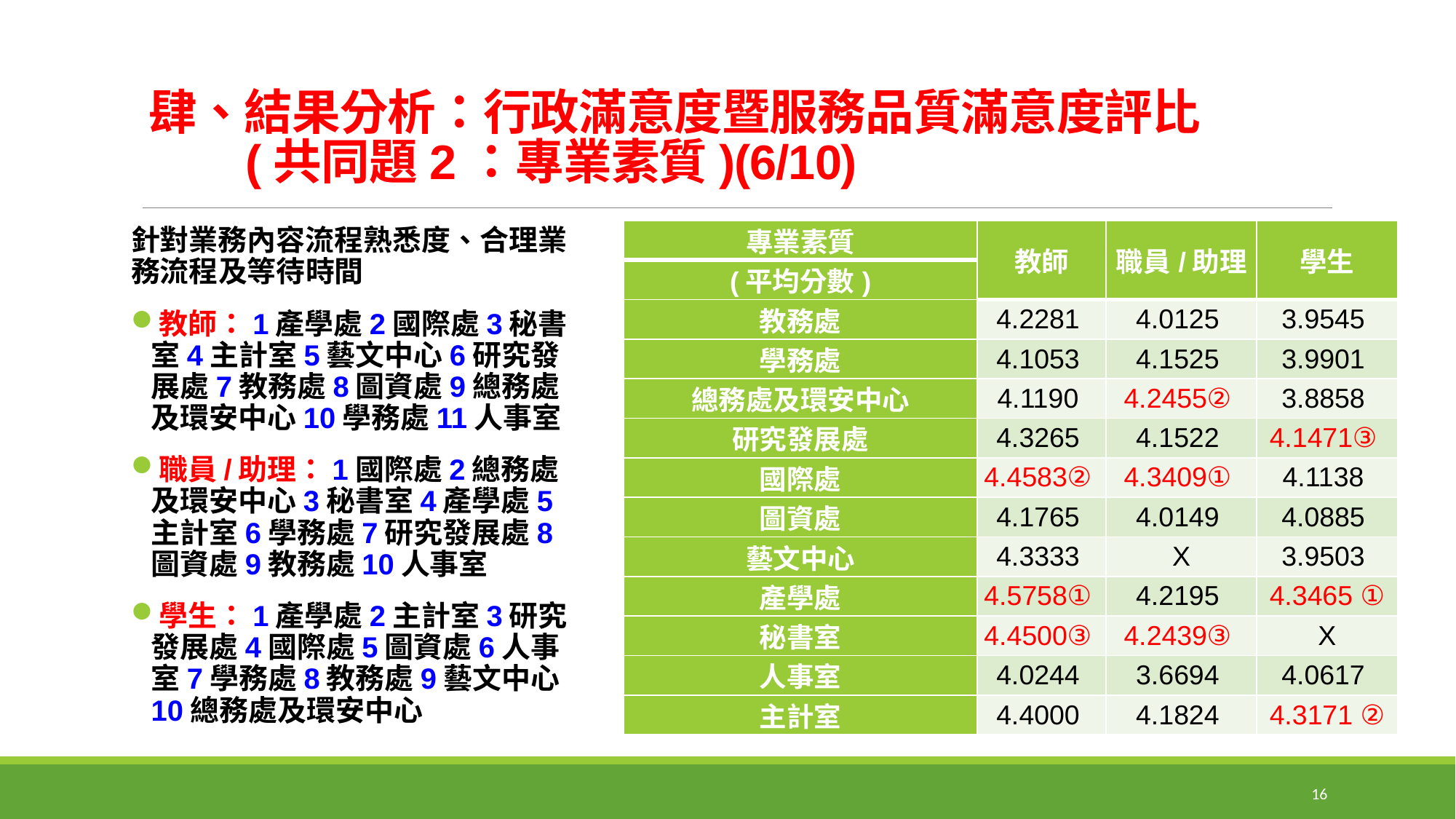

# 肆、結果分析：行政滿意度暨服務品質滿意度評比 (共同題2：專業素質)(6/10)
針對業務內容流程熟悉度、合理業務流程及等待時間
教師：1產學處2國際處3秘書室4主計室5藝文中心6研究發展處7教務處8圖資處9總務處及環安中心10學務處11人事室
職員/助理：1國際處2總務處及環安中心3秘書室4產學處5主計室6學務處7研究發展處8圖資處9教務處10人事室
學生：1產學處2主計室3研究發展處4國際處5圖資處6人事室7學務處8教務處9藝文中心10總務處及環安中心
| 專業素質 | 教師 | 職員/助理 | 學生 |
| --- | --- | --- | --- |
| (平均分數) |  |  |  |
| 教務處 | 4.2281 | 4.0125 | 3.9545 |
| 學務處 | 4.1053 | 4.1525 | 3.9901 |
| 總務處及環安中心 | 4.1190 | 4.2455② | 3.8858 |
| 研究發展處 | 4.3265 | 4.1522 | 4.1471③ |
| 國際處 | 4.4583② | 4.3409① | 4.1138 |
| 圖資處 | 4.1765 | 4.0149 | 4.0885 |
| 藝文中心 | 4.3333 | X | 3.9503 |
| 產學處 | 4.5758① | 4.2195 | 4.3465 ① |
| 秘書室 | 4.4500③ | 4.2439③ | X |
| 人事室 | 4.0244 | 3.6694 | 4.0617 |
| 主計室 | 4.4000 | 4.1824 | 4.3171 ② |
16